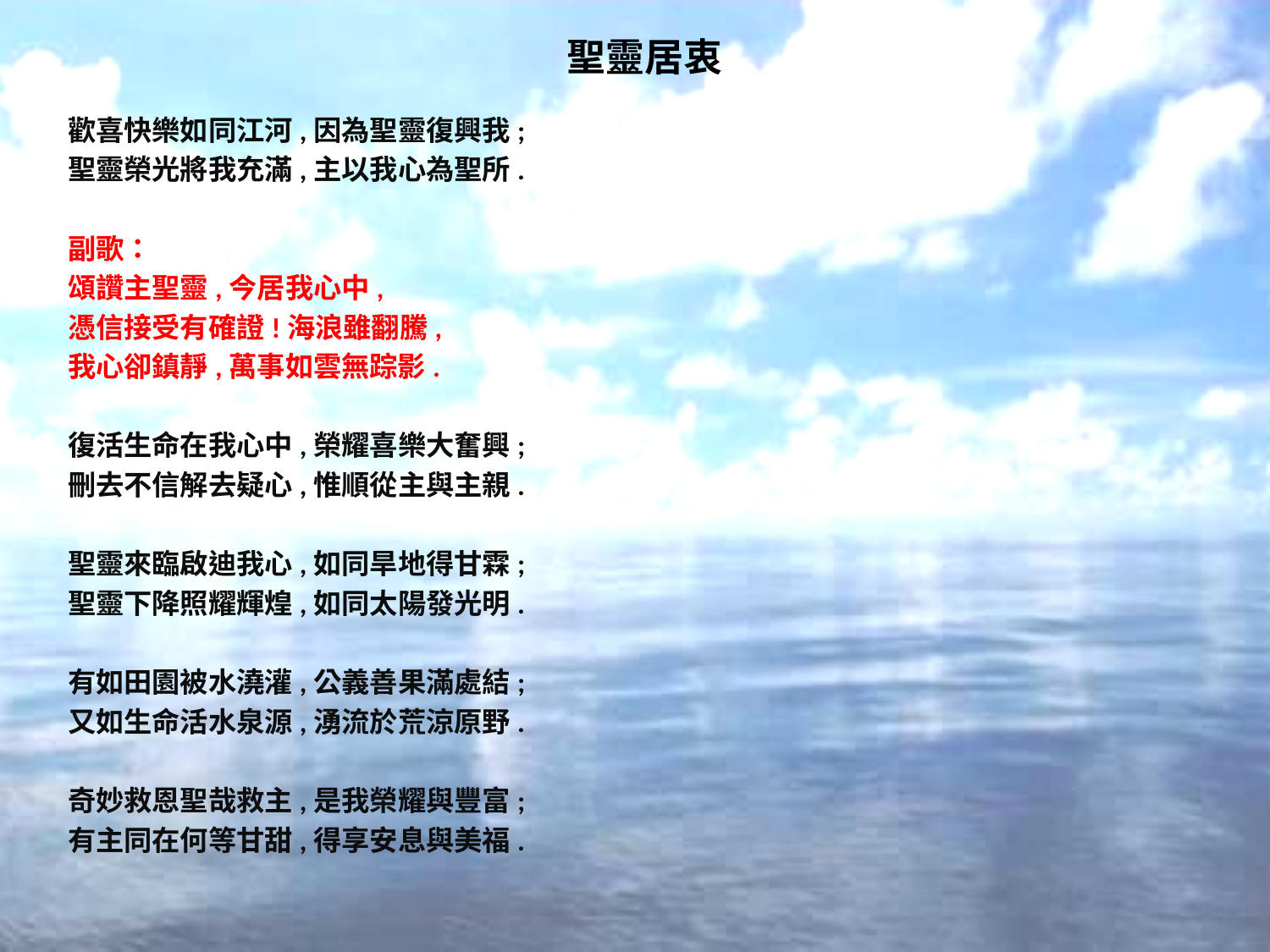

# 聖靈居衷
歡喜快樂如同江河,因為聖靈復興我;
聖靈榮光將我充滿,主以我心為聖所.

副歌：
頌讚主聖靈,今居我心中,
憑信接受有確證!海浪雖翻騰,
我心卻鎮靜,萬事如雲無踪影.

復活生命在我心中,榮耀喜樂大奮興;
刪去不信解去疑心,惟順從主與主親.

聖靈來臨啟迪我心,如同旱地得甘霖;
聖靈下降照耀輝煌,如同太陽發光明.

有如田園被水澆灌,公義善果滿處結;
又如生命活水泉源,湧流於荒涼原野.

奇妙救恩聖哉救主,是我榮耀與豐富;
有主同在何等甘甜,得享安息與美福.